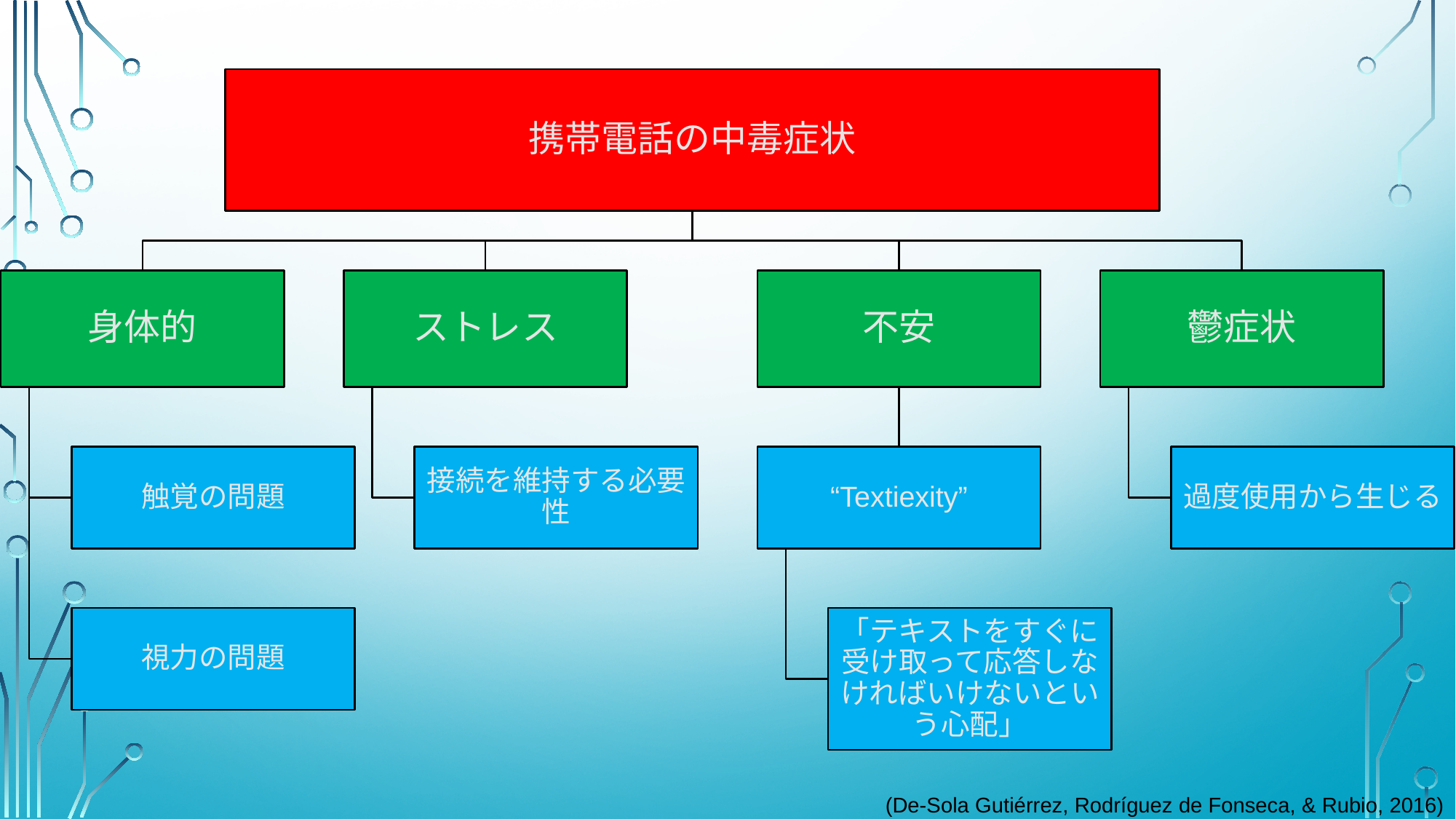

携帯電話の中毒症状
身体的
触覚の問題
視力の問題
ストレス
接続を維持する必要性
不安
“Textiexity”
「テキストをすぐに受け取って応答しなければいけないという心配」
鬱症状
過度使用から生じる
(De-Sola Gutiérrez, Rodríguez de Fonseca, & Rubio, 2016)